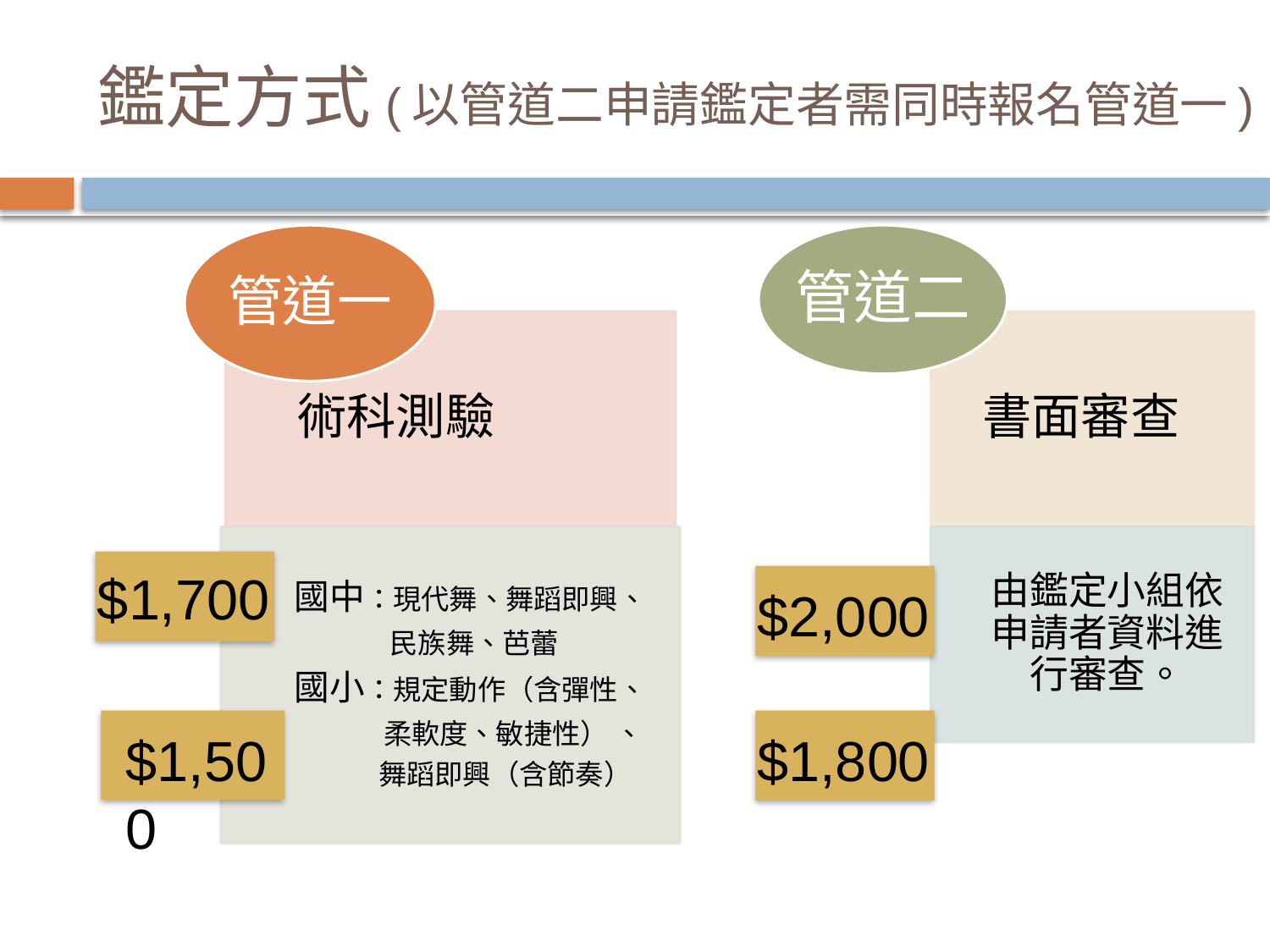

# 鑑定方式(以管道二申請鑑定者需同時報名管道一)
術科測驗
國中：現代舞、舞蹈即興、
              民族舞、芭蕾
國小：規定動作（含彈性、
             柔軟度、敏捷性） 、
　　　舞蹈即興（含節奏）
管道一
書面審查
由鑑定小組依申請者資料進行審查。
管道二

$1,700

$2,000

$1,800

$1,500